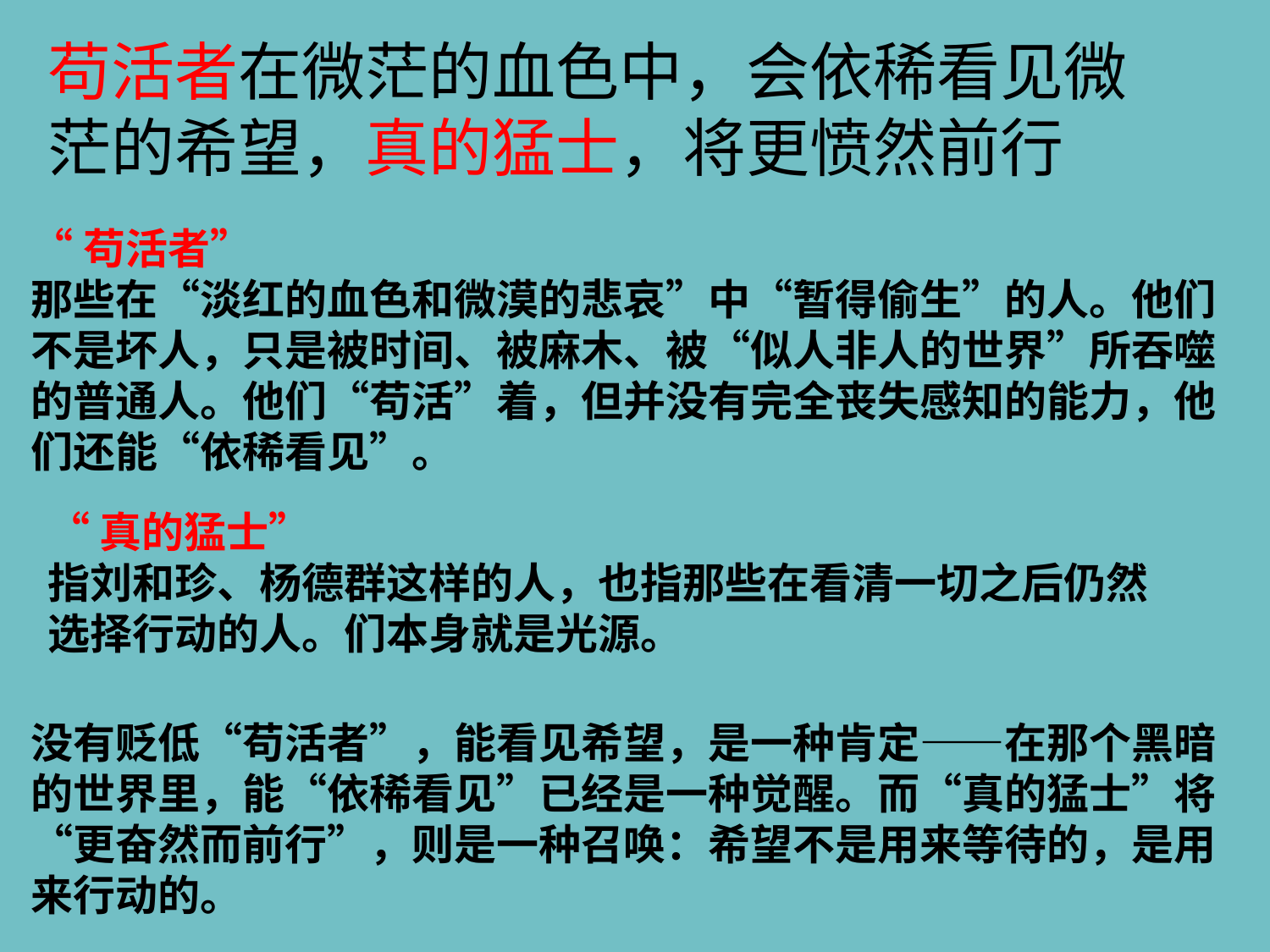

苟活者在微茫的血色中，会依稀看见微茫的希望，真的猛士，将更愤然前行
“苟活者”
那些在“淡红的血色和微漠的悲哀”中“暂得偷生”的人。他们不是坏人，只是被时间、被麻木、被“似人非人的世界”所吞噬的普通人。他们“苟活”着，但并没有完全丧失感知的能力，他们还能“依稀看见”。
“真的猛士”
指刘和珍、杨德群这样的人，也指那些在看清一切之后仍然选择行动的人。们本身就是光源。
没有贬低“苟活者”，能看见希望，是一种肯定——在那个黑暗的世界里，能“依稀看见”已经是一种觉醒。而“真的猛士”将“更奋然而前行”，则是一种召唤：希望不是用来等待的，是用来行动的。